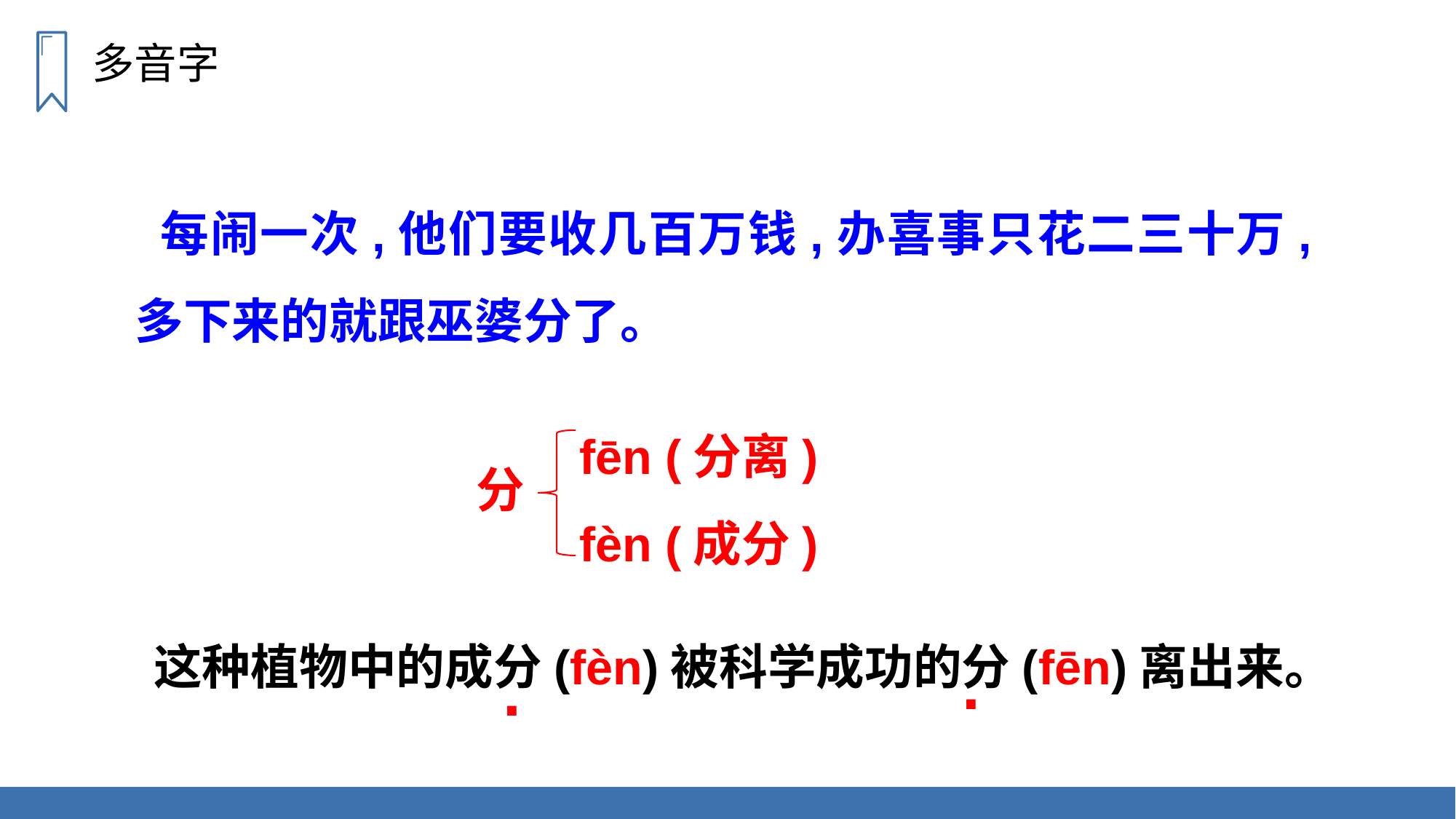

多音字
 每闹一次,他们要收几百万钱,办喜事只花二三十万,多下来的就跟巫婆分了。
fēn (分离)
fèn (成分)

分
 这种植物中的成分(fèn)被科学成功的分(fēn)离出来。
.
.